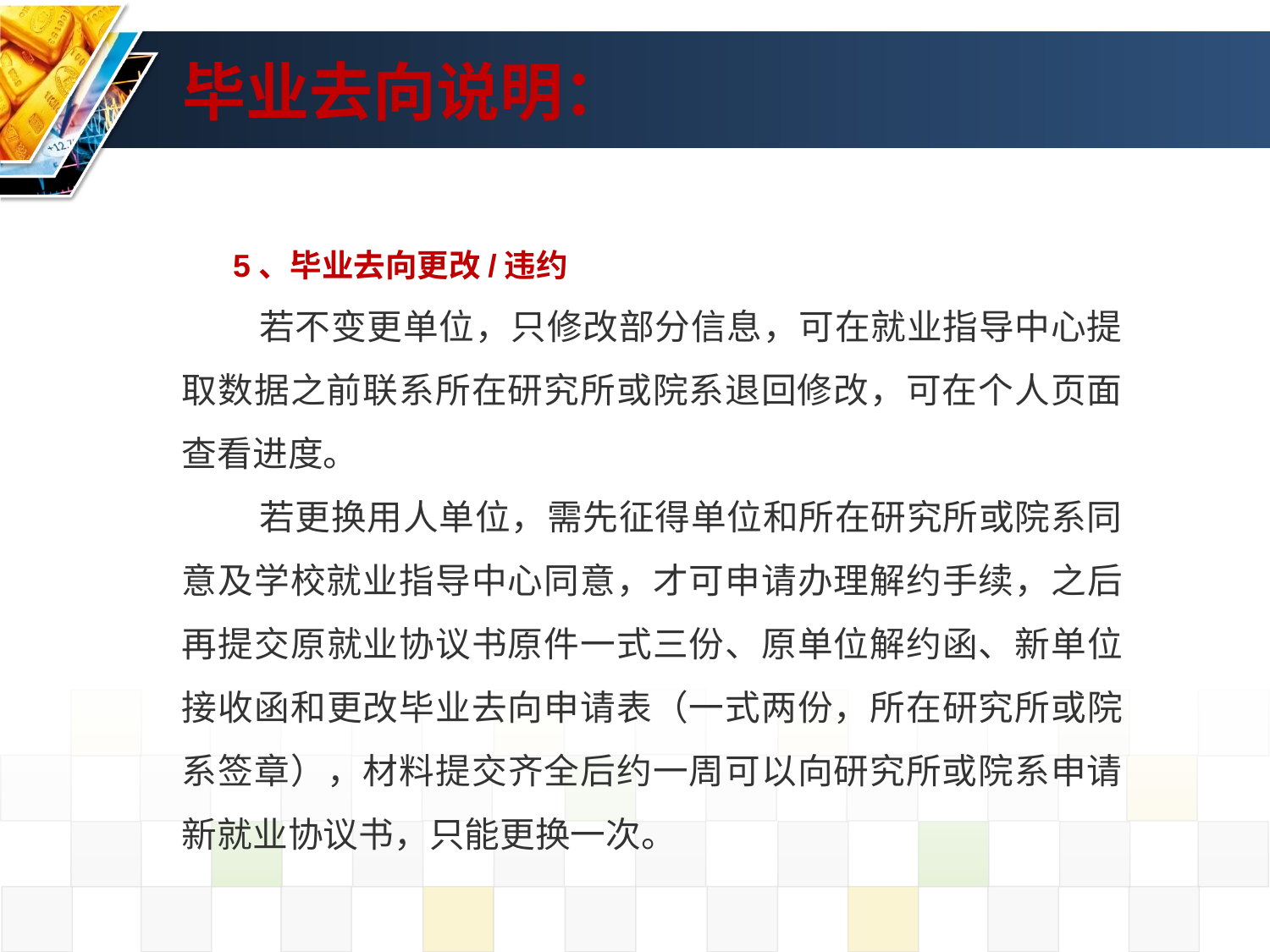

# 毕业去向说明：
5、毕业去向更改/违约
  若不变更单位，只修改部分信息，可在就业指导中心提取数据之前联系所在研究所或院系退回修改，可在个人页面查看进度。
  若更换用人单位，需先征得单位和所在研究所或院系同意及学校就业指导中心同意，才可申请办理解约手续，之后再提交原就业协议书原件一式三份、原单位解约函、新单位接收函和更改毕业去向申请表（一式两份，所在研究所或院系签章），材料提交齐全后约一周可以向研究所或院系申请新就业协议书，只能更换一次。